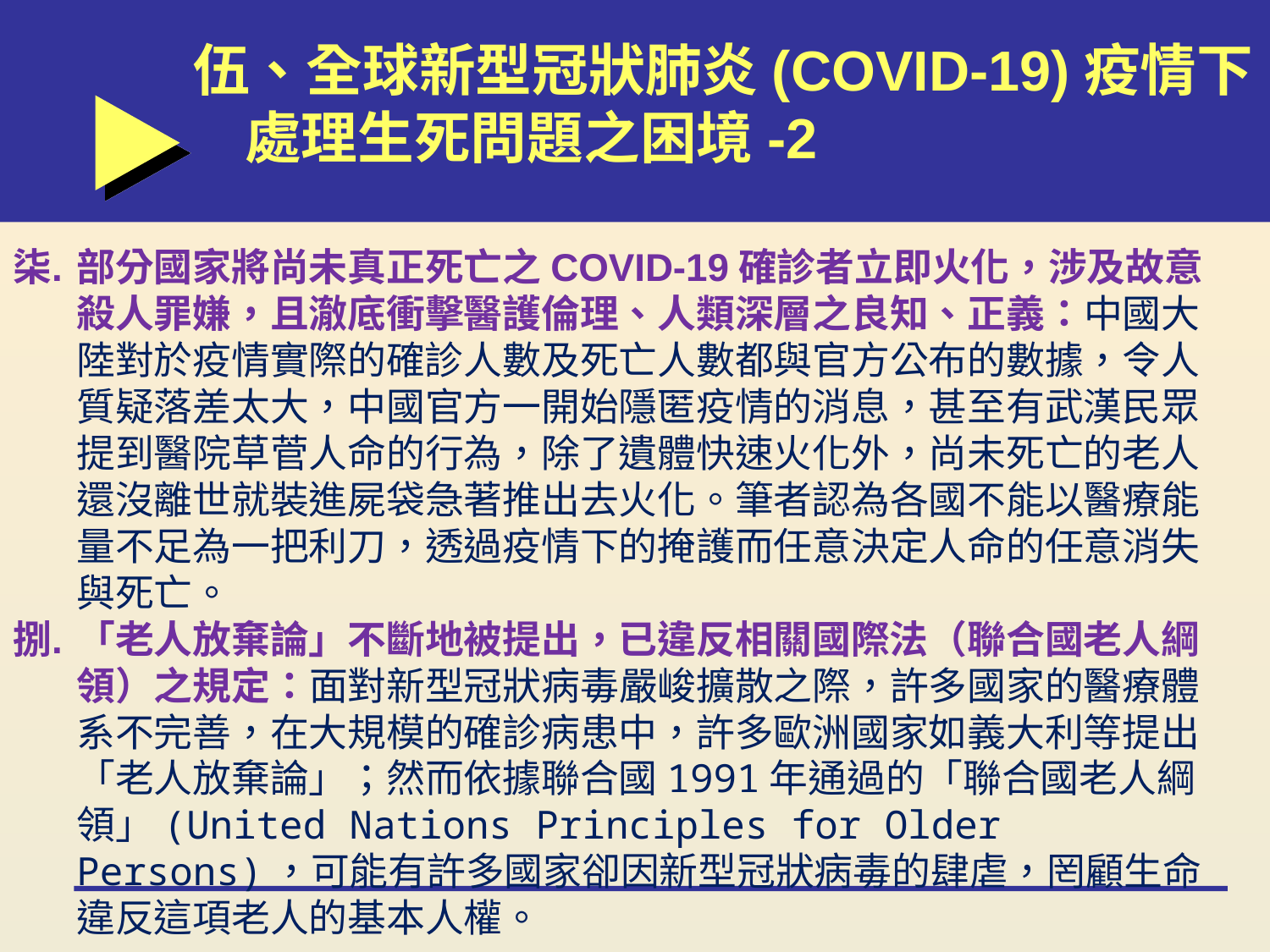

伍、全球新型冠狀肺炎(COVID-19)疫情下
    處理生死問題之困境-2
部分國家將尚未真正死亡之COVID-19確診者立即火化，涉及故意殺人罪嫌，且澈底衝擊醫護倫理、人類深層之良知、正義：中國大陸對於疫情實際的確診人數及死亡人數都與官方公布的數據，令人質疑落差太大，中國官方一開始隱匿疫情的消息，甚至有武漢民眾提到醫院草菅人命的行為，除了遺體快速火化外，尚未死亡的老人還沒離世就裝進屍袋急著推出去火化。筆者認為各國不能以醫療能量不足為一把利刀，透過疫情下的掩護而任意決定人命的任意消失與死亡。
「老人放棄論」不斷地被提出，已違反相關國際法（聯合國老人綱領）之規定：面對新型冠狀病毒嚴峻擴散之際，許多國家的醫療體系不完善，在大規模的確診病患中，許多歐洲國家如義大利等提出「老人放棄論」；然而依據聯合國1991年通過的「聯合國老人綱領」(United Nations Principles for Older Persons)，可能有許多國家卻因新型冠狀病毒的肆虐，罔顧生命違反這項老人的基本人權。